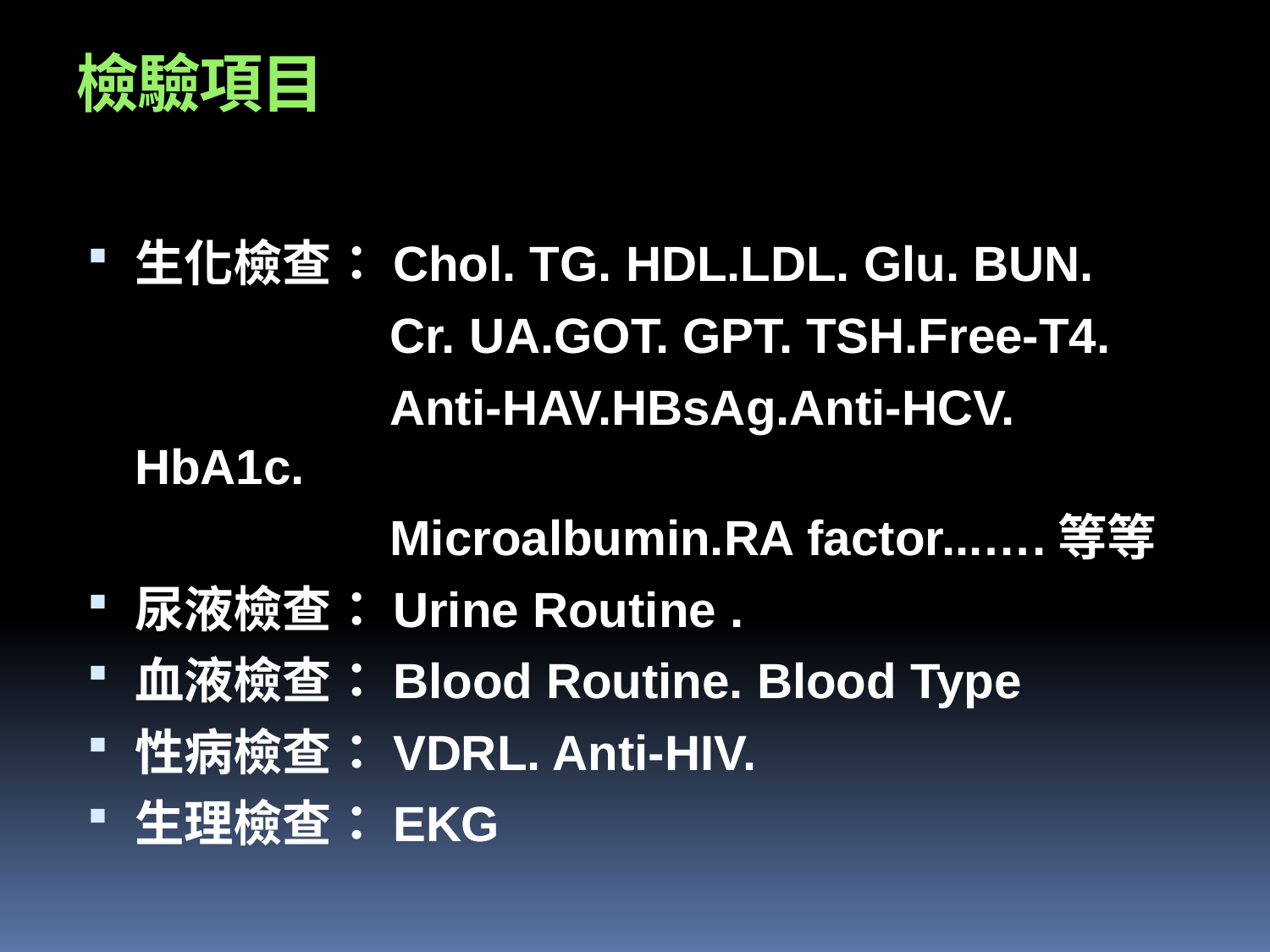

# 檢驗項目
生化檢查：Chol. TG. HDL.LDL. Glu. BUN.
                      Cr. UA.GOT. GPT. TSH.Free-T4.
                      Anti-HAV.HBsAg.Anti-HCV. HbA1c.
                      Microalbumin.RA factor...….等等
尿液檢查：Urine Routine .
血液檢查：Blood Routine. Blood Type
性病檢查：VDRL. Anti-HIV.
生理檢查：EKG